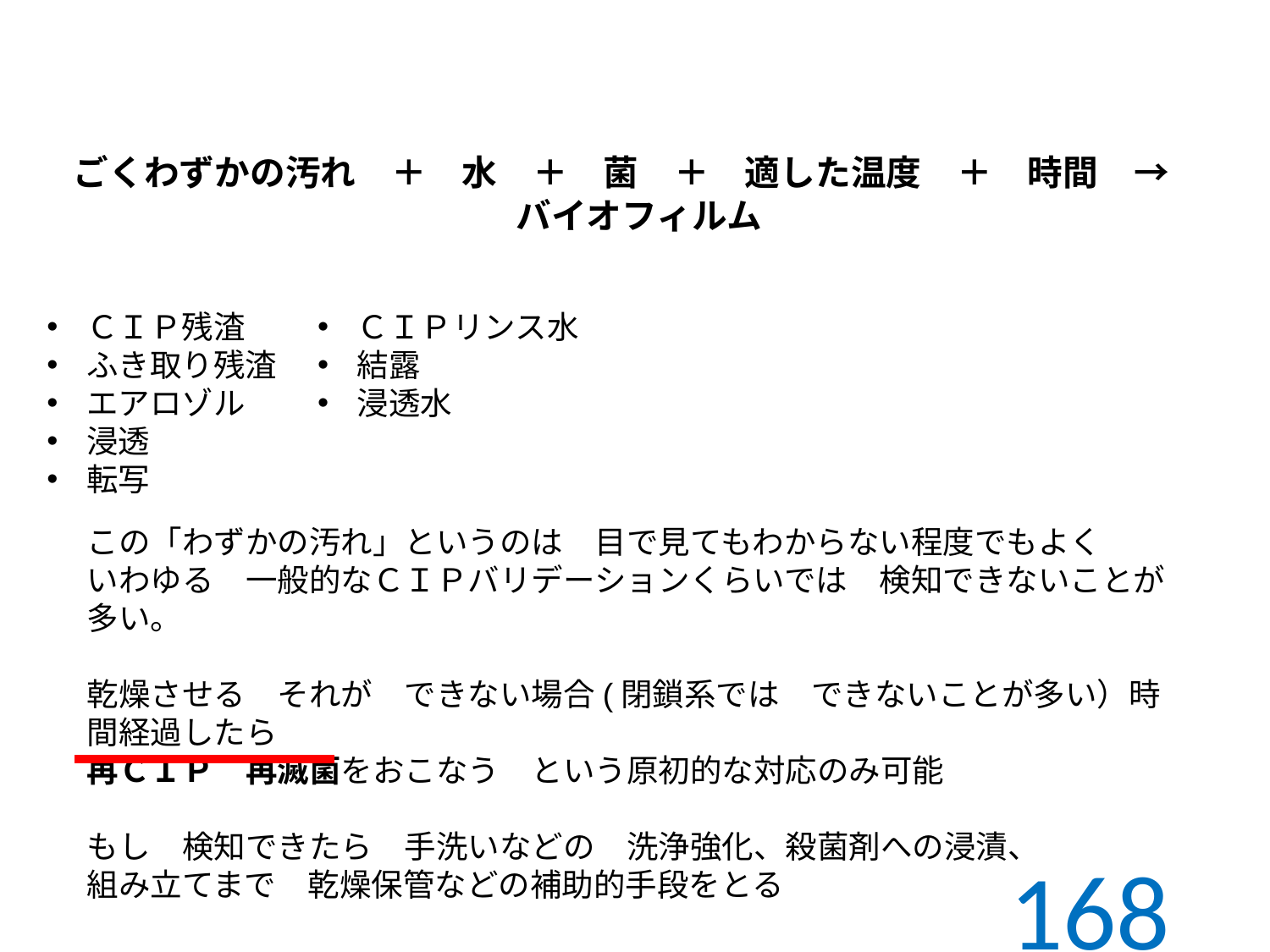

ごくわずかの汚れ　＋　水　＋　菌　＋　適した温度　＋　時間　→　バイオフィルム
ＣＩＰ残渣
ふき取り残渣
エアロゾル
浸透
転写

ＣＩＰリンス水
結露
浸透水

この「わずかの汚れ」というのは　目で見てもわからない程度でもよく
いわゆる　一般的なＣＩＰバリデーションくらいでは　検知できないことが多い。

乾燥させる　それが　できない場合(閉鎖系では　できないことが多い）時間経過したら
再ＣＩＰ　再滅菌をおこなう　という原初的な対応のみ可能

もし　検知できたら　手洗いなどの　洗浄強化、殺菌剤への浸漬、
組み立てまで　乾燥保管などの補助的手段をとる

168